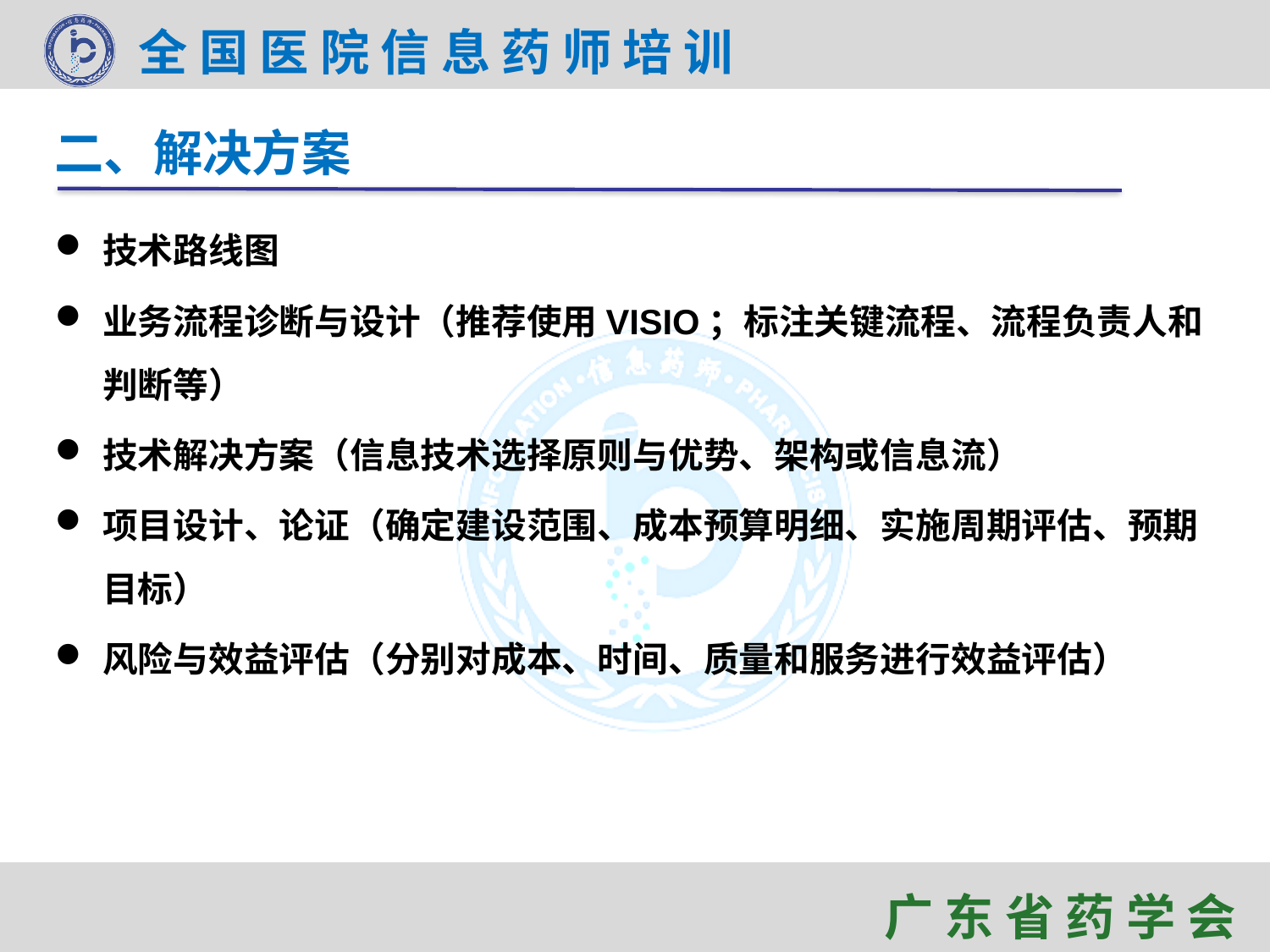

# 二、解决方案
技术路线图
业务流程诊断与设计（推荐使用VISIO；标注关键流程、流程负责人和判断等）
技术解决方案（信息技术选择原则与优势、架构或信息流）
项目设计、论证（确定建设范围、成本预算明细、实施周期评估、预期目标）
风险与效益评估（分别对成本、时间、质量和服务进行效益评估）